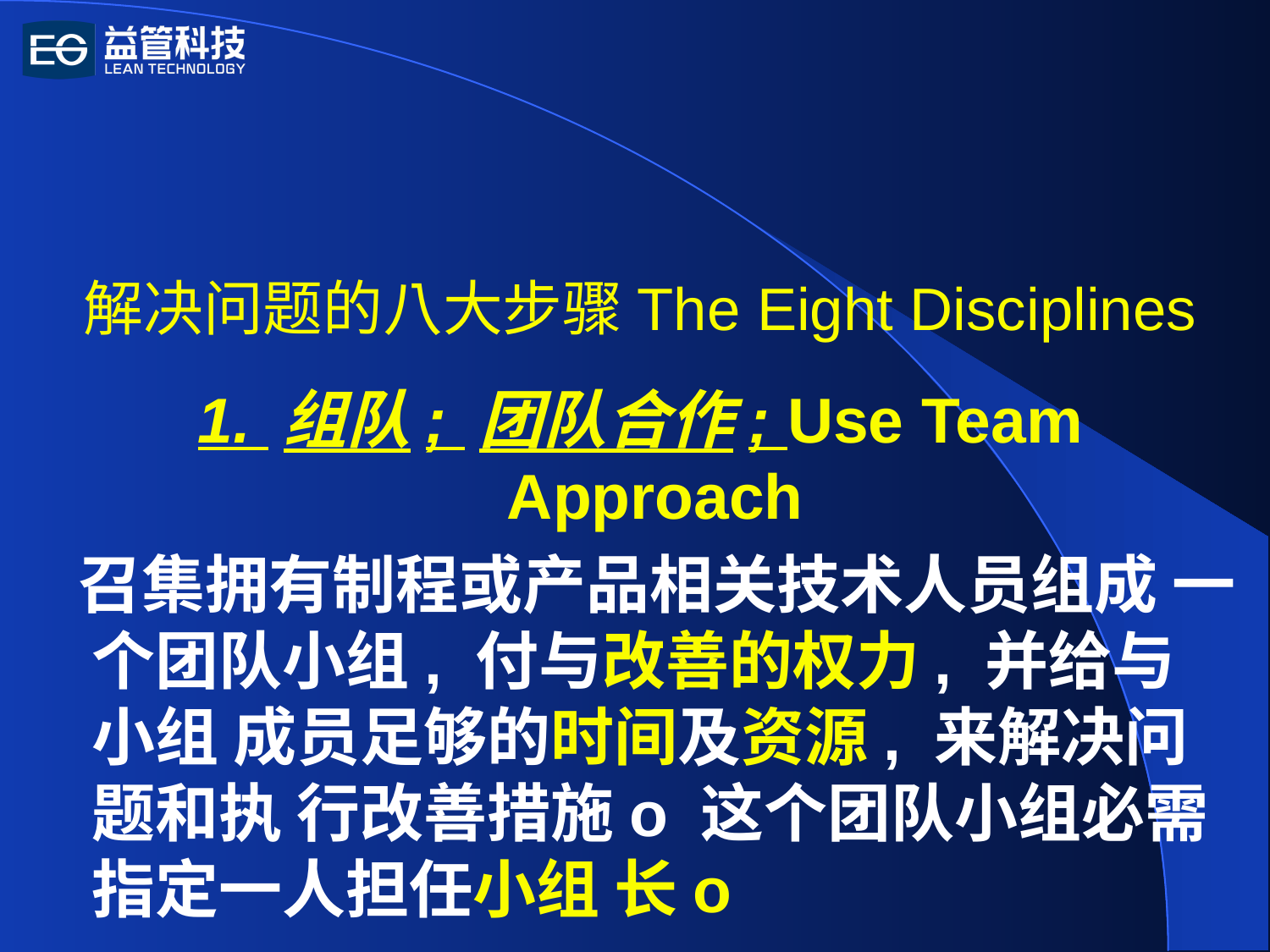

#
解决问题的八大步骤The Eight Disciplines

1. 组队; 团队合作; Use Team Approach
      召集拥有制程或产品相关技术人员组成 一个团队小组, 付与改善的权力, 并给与小组 成员足够的时间及资源, 来解决问题和执 行改善措施o 这个团队小组必需指定一人担任小组 长o